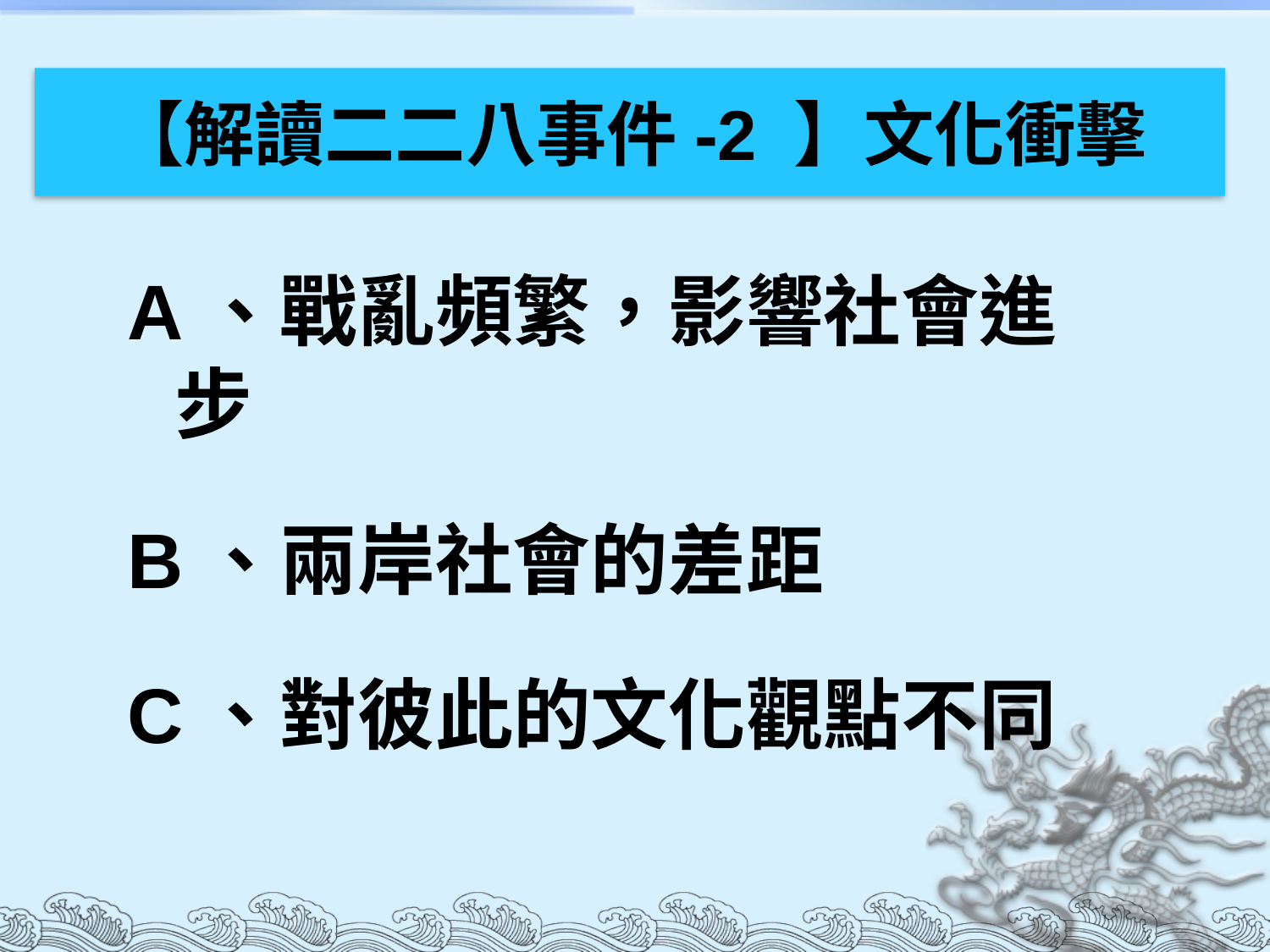

# 【解讀二二八事件-2 】文化衝擊
A、戰亂頻繁，影響社會進步
B、兩岸社會的差距
C、對彼此的文化觀點不同